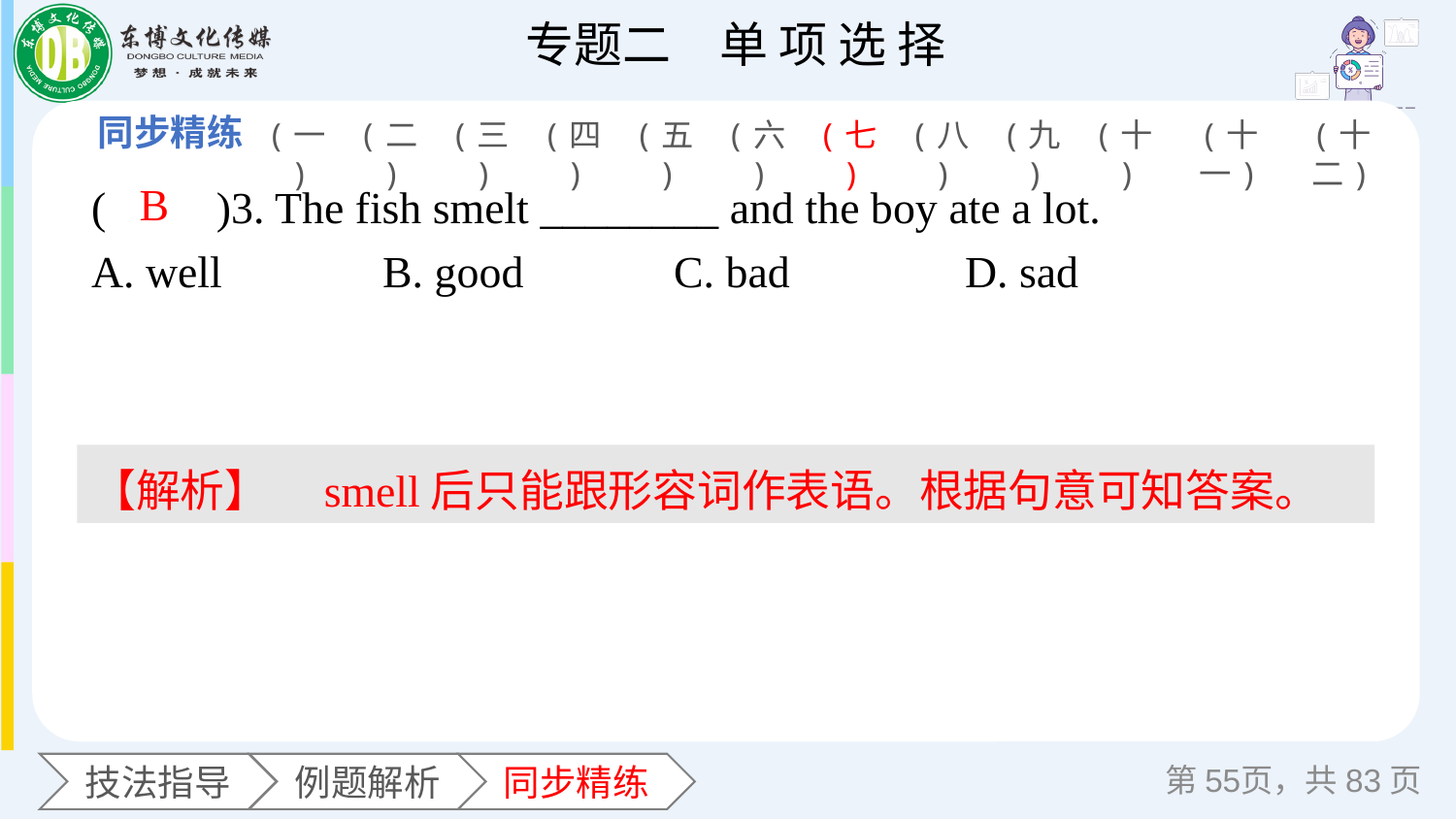

(一)
(二)
(三)
(四)
(五)
(六)
(七)
(八)
(九)
(十)
(十一)
(十二)
(　　)3. The fish smelt ________ and the boy ate a lot.
A. well    	B. good    	C. bad    	D. sad
B
【解析】　smell后只能跟形容词作表语。根据句意可知答案。
第55页，共83页